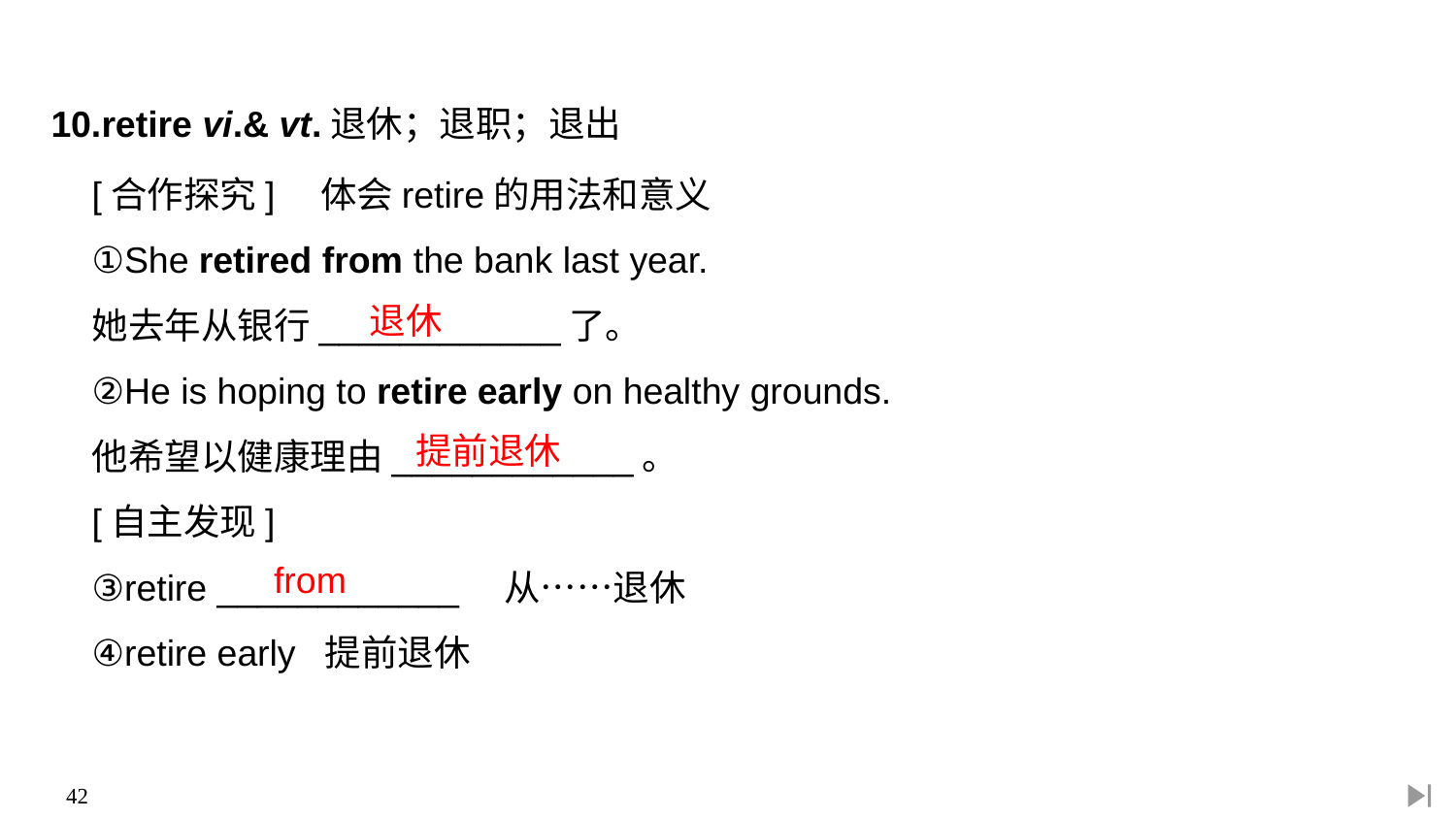

10.retire vi.& vt.退休；退职；退出
[合作探究]　体会retire的用法和意义
①She retired from the bank last year.
她去年从银行____________了。
②He is hoping to retire early on healthy grounds.
他希望以健康理由____________。
[自主发现]
③retire ____________　从……退休
④retire early  提前退休
退休
提前退休
from